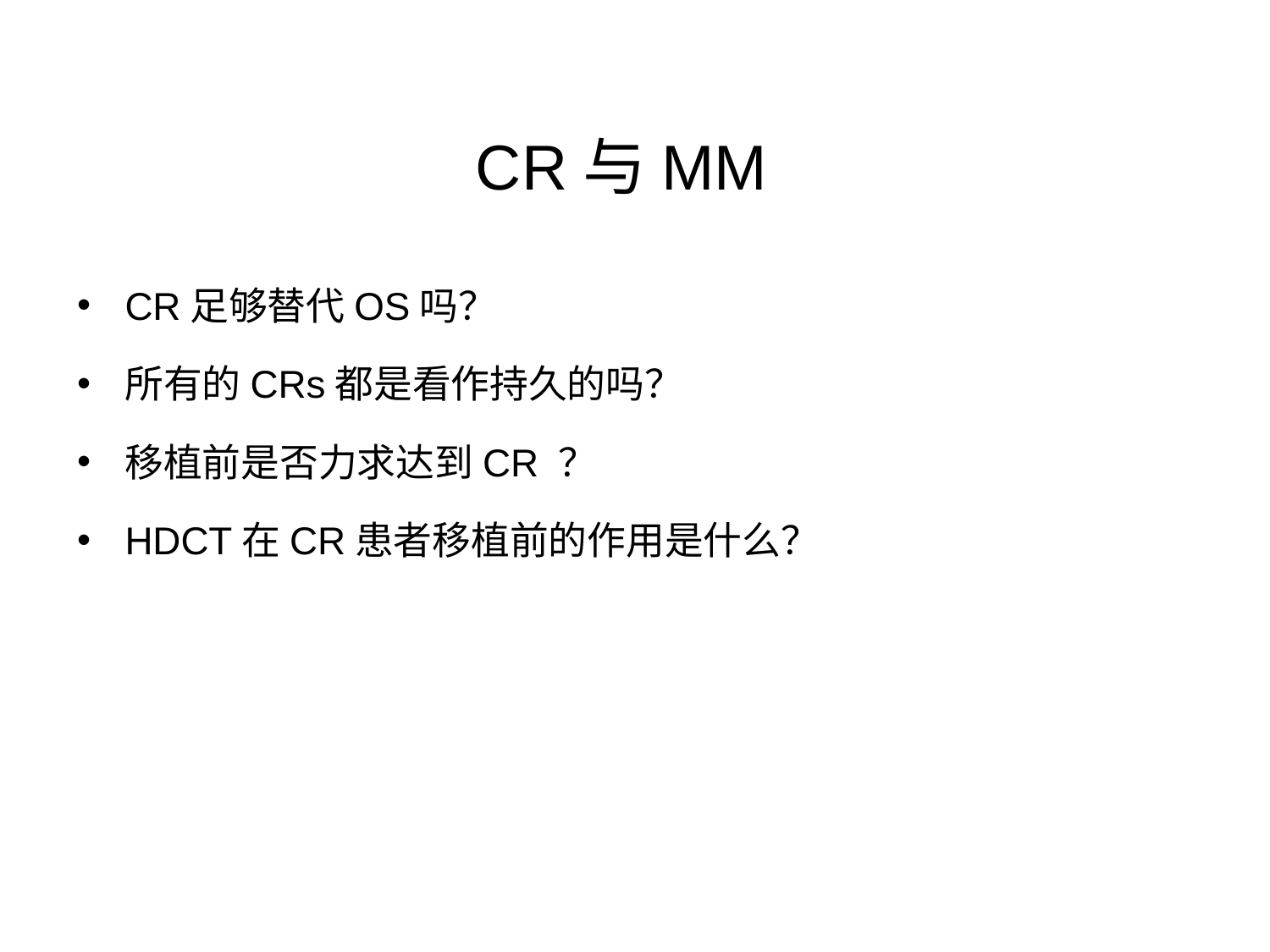

# CR与MM
CR足够替代OS吗？
所有的CRs都是看作持久的吗？
移植前是否力求达到CR ？
HDCT在CR患者移植前的作用是什么？